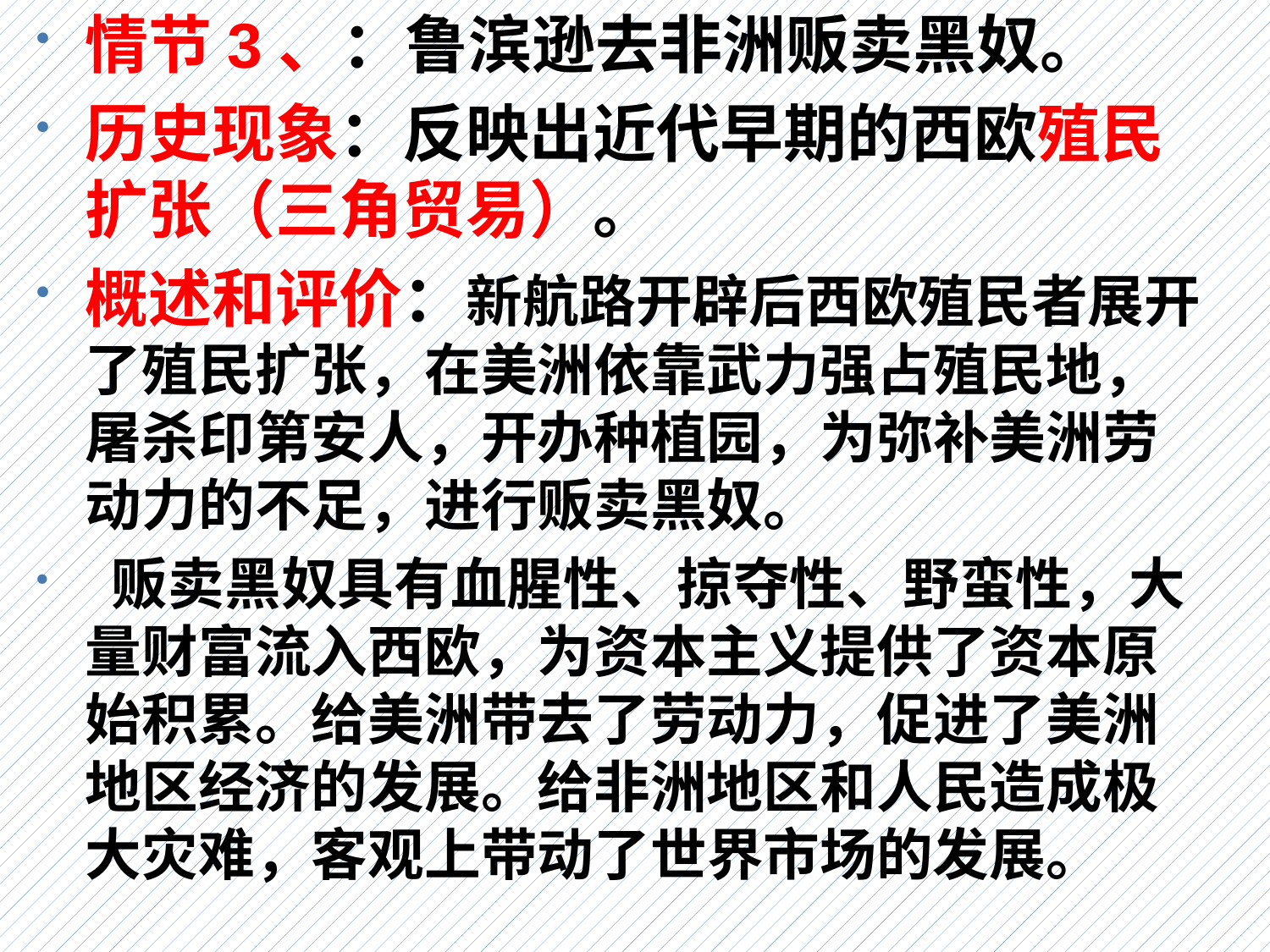

情节3、：鲁滨逊去非洲贩卖黑奴。
历史现象：反映出近代早期的西欧殖民扩张（三角贸易）。
概述和评价：新航路开辟后西欧殖民者展开了殖民扩张，在美洲依靠武力强占殖民地，屠杀印第安人，开办种植园，为弥补美洲劳动力的不足，进行贩卖黑奴。
 贩卖黑奴具有血腥性、掠夺性、野蛮性，大量财富流入西欧，为资本主义提供了资本原始积累。给美洲带去了劳动力，促进了美洲地区经济的发展。给非洲地区和人民造成极大灾难，客观上带动了世界市场的发展。